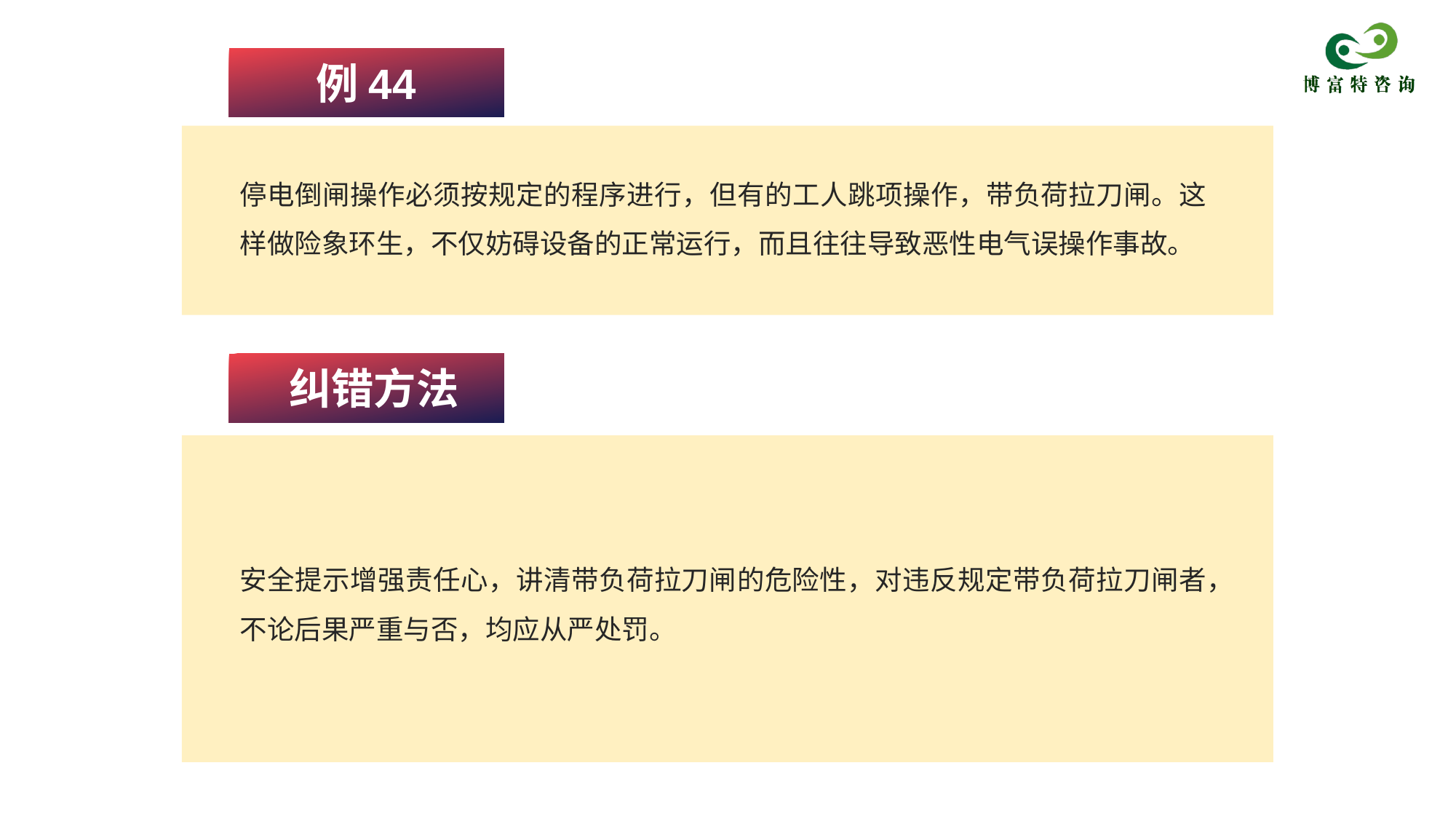

例44

停电倒闸操作必须按规定的程序进行，但有的工人跳项操作，带负荷拉刀闸。这样做险象环生，不仅妨碍设备的正常运行，而且往往导致恶性电气误操作事故。

纠错方法

安全提示增强责任心，讲清带负荷拉刀闸的危险性，对违反规定带负荷拉刀闸者，不论后果严重与否，均应从严处罚。